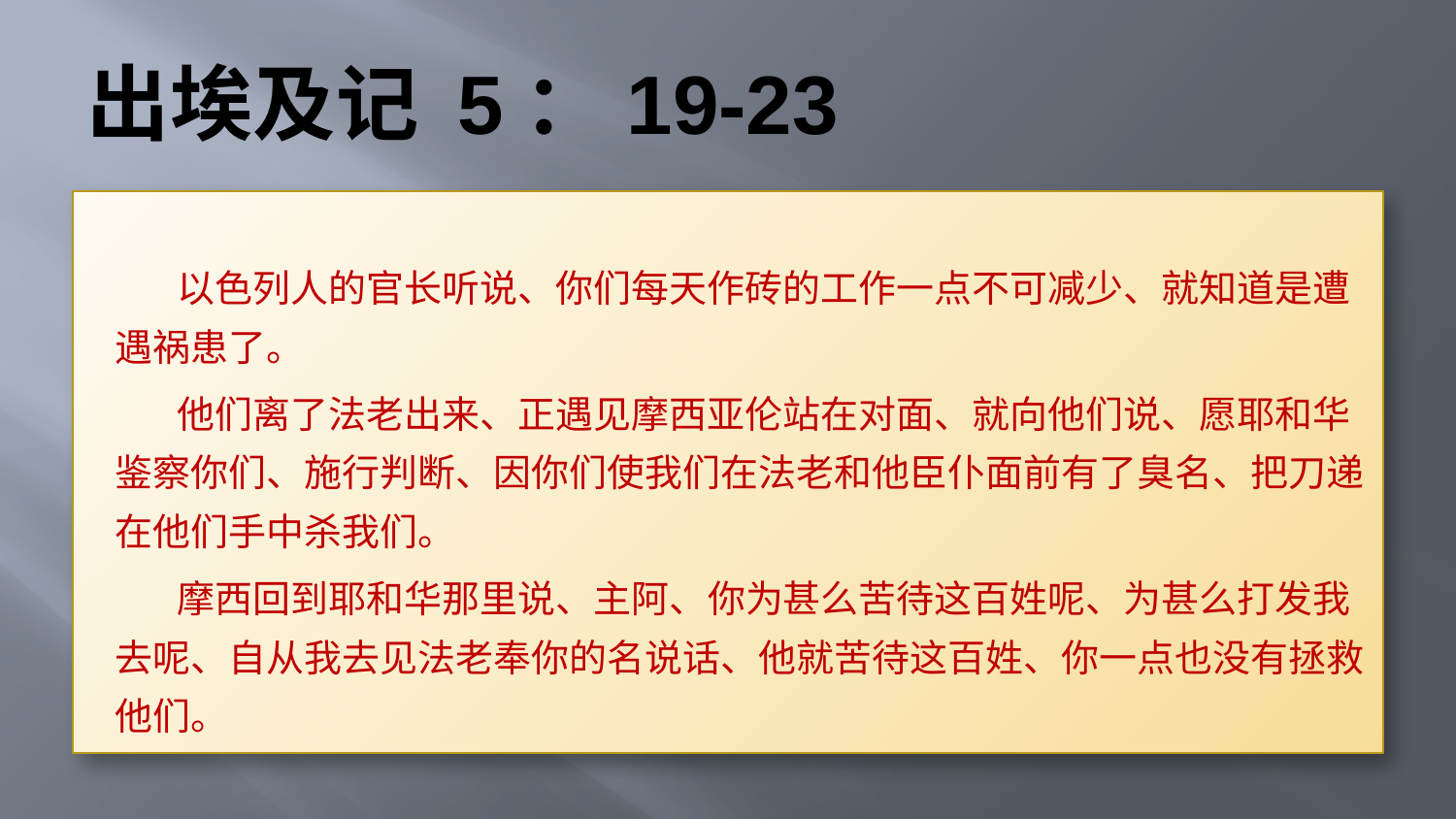

# 出埃及记 5：19-23

以色列人的官长听说、你们每天作砖的工作一点不可减少、就知道是遭遇祸患了。
他们离了法老出来、正遇见摩西亚伦站在对面、就向他们说、愿耶和华鉴察你们、施行判断、因你们使我们在法老和他臣仆面前有了臭名、把刀递在他们手中杀我们。
摩西回到耶和华那里说、主阿、你为甚么苦待这百姓呢、为甚么打发我去呢、自从我去见法老奉你的名说话、他就苦待这百姓、你一点也没有拯救他们。